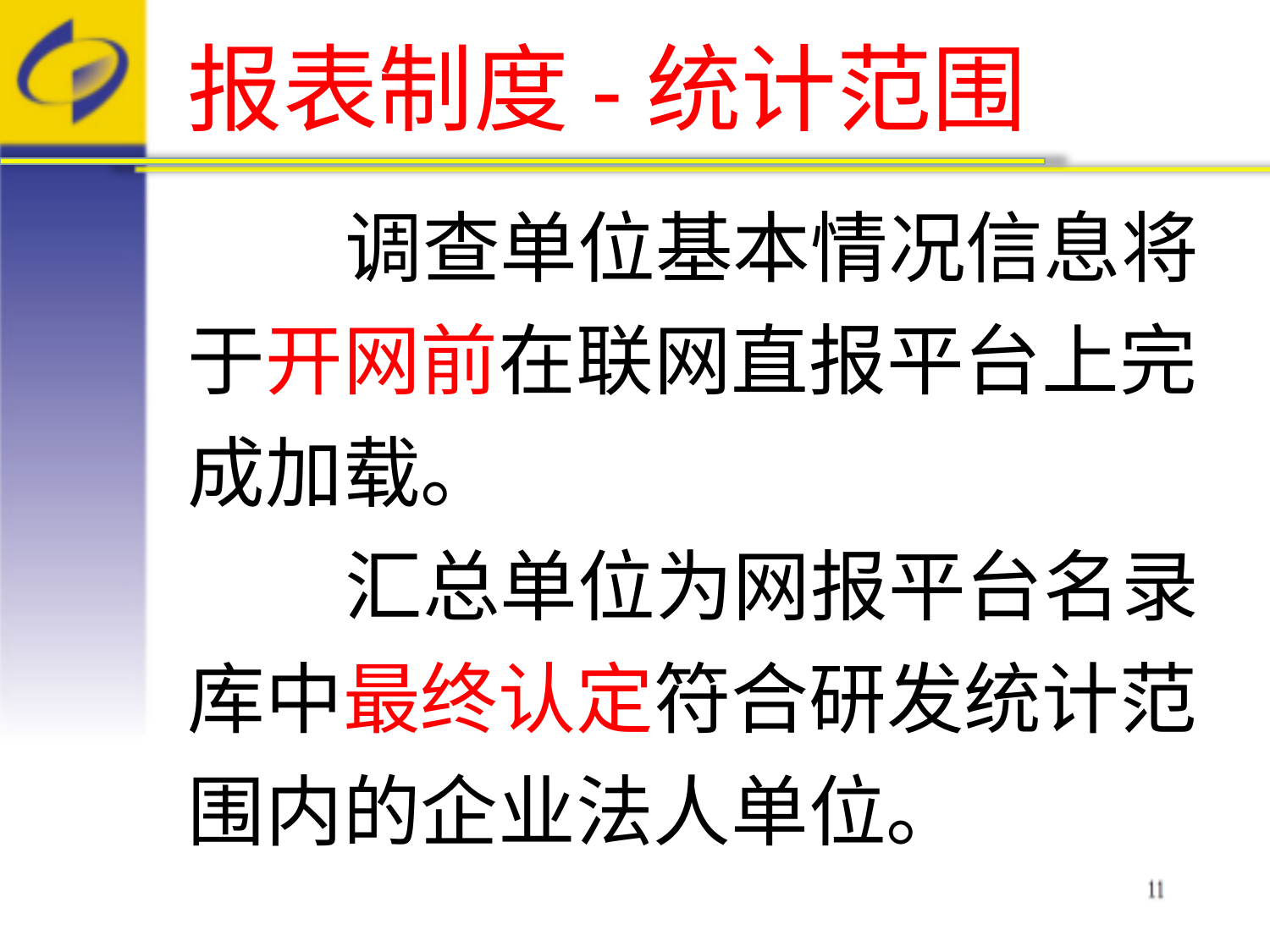

# 报表制度-统计范围

        调查单位基本情况信息将于开网前在联网直报平台上完成加载。
        汇总单位为网报平台名录库中最终认定符合研发统计范围内的企业法人单位。